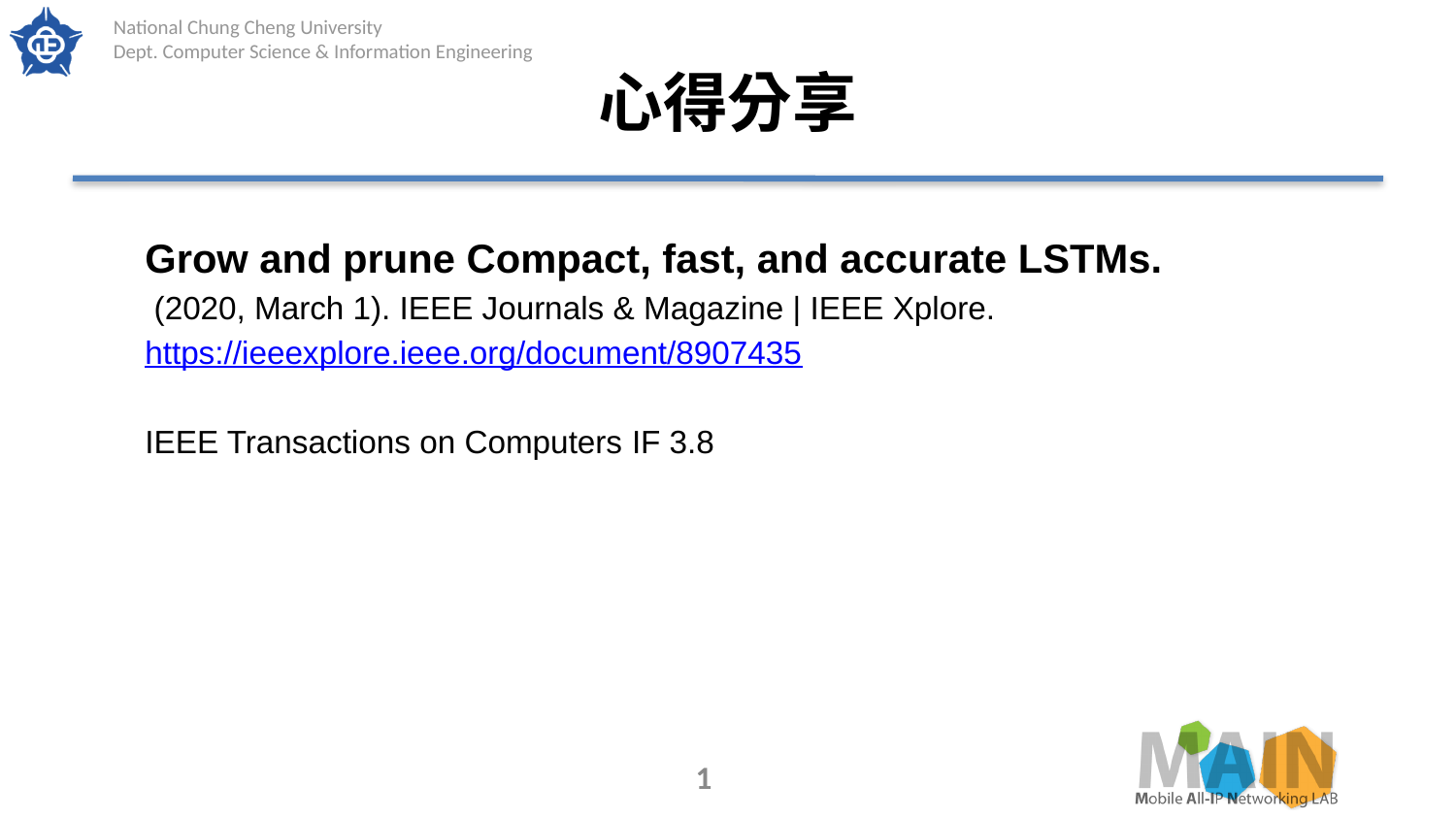

# 心得分享

Grow and prune Compact, fast, and accurate LSTMs.
 (2020, March 1). IEEE Journals & Magazine | IEEE Xplore. https://ieeexplore.ieee.org/document/8907435

IEEE Transactions on Computers IF 3.8
1